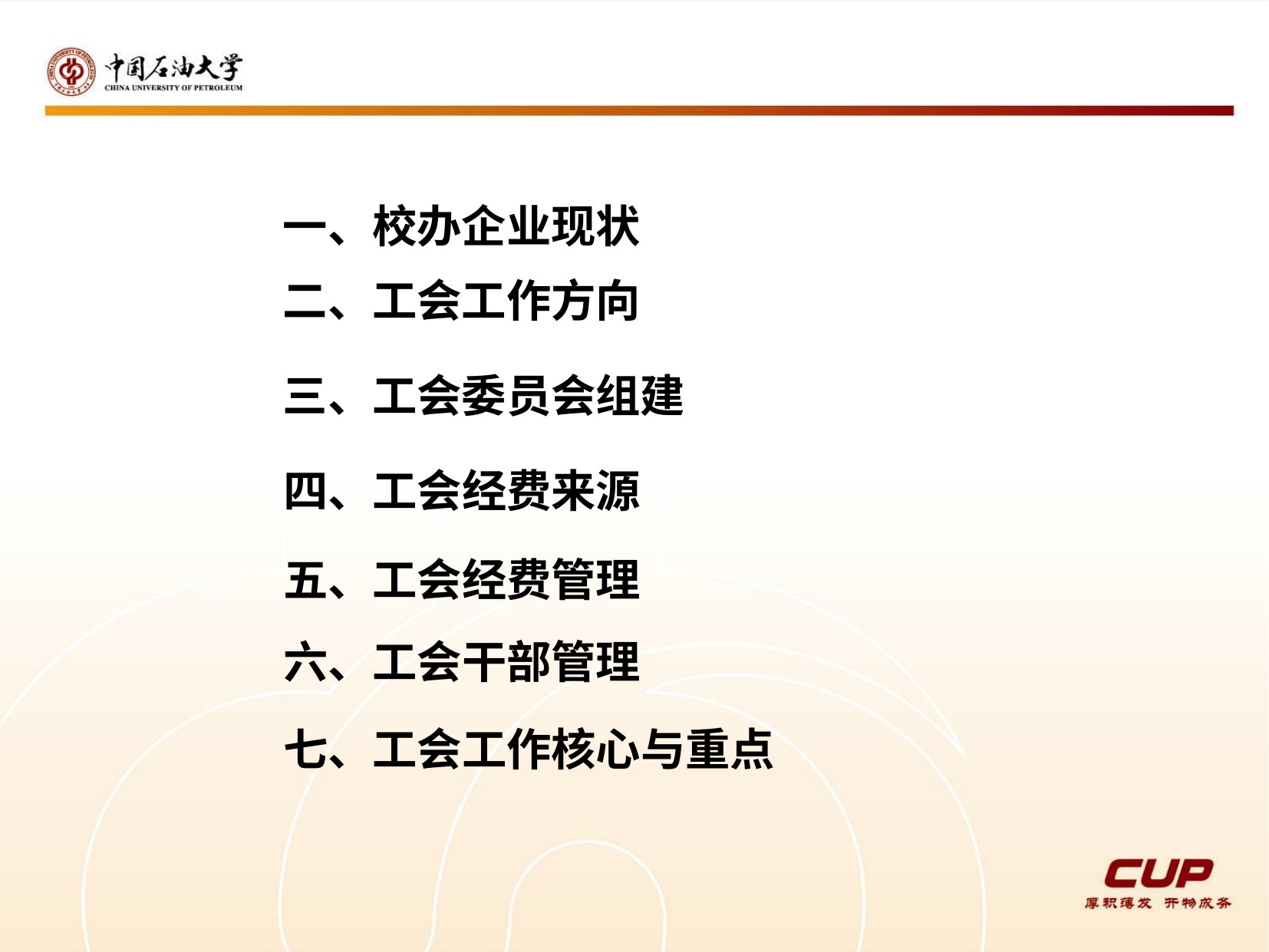

一、校办企业现状
二、工会工作方向
三、工会委员会组建
四、工会经费来源
五、工会经费管理
六、工会干部管理
七、工会工作核心与重点